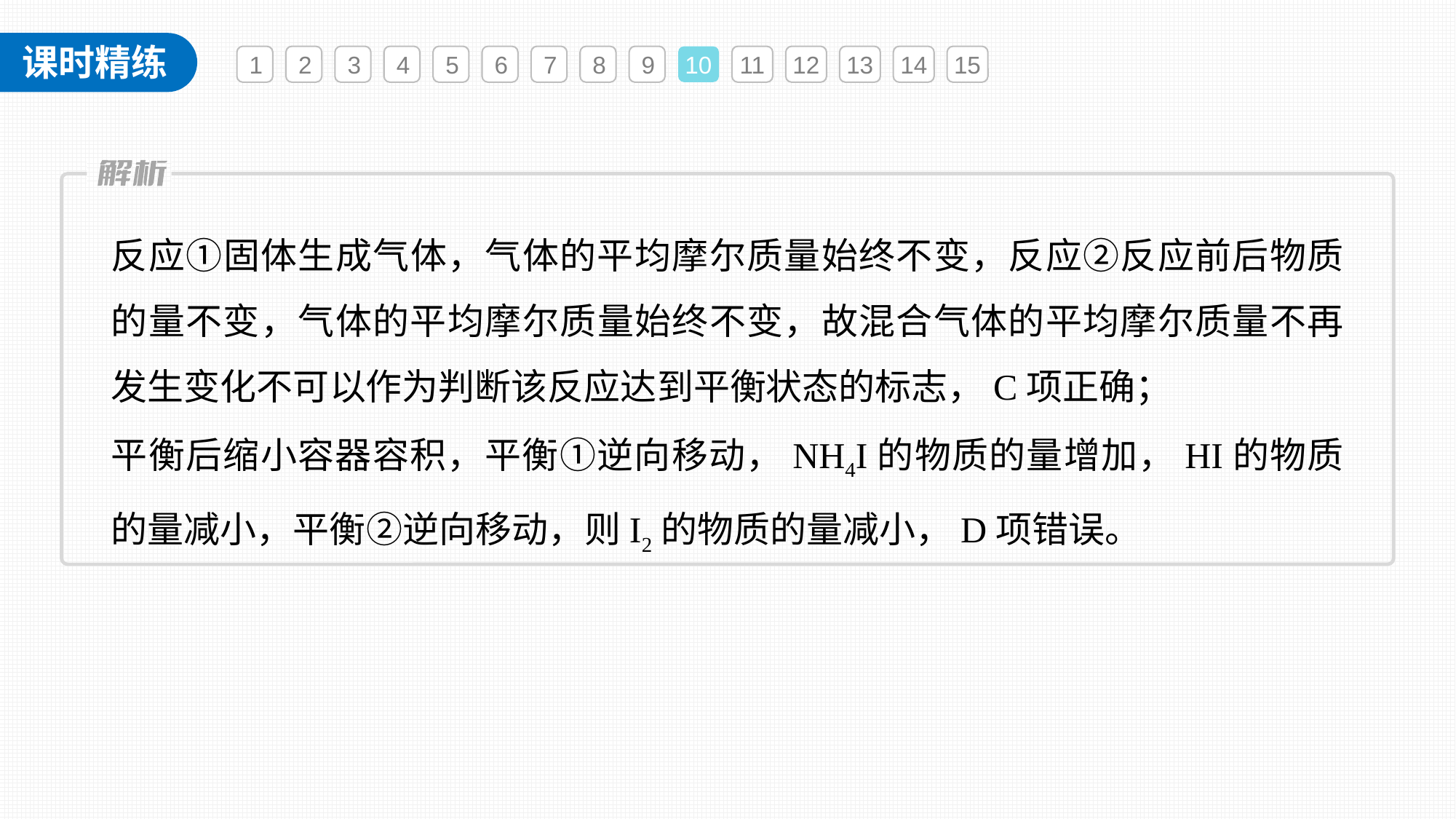

1
2
3
4
5
6
7
8
9
10
11
12
13
14
15

反应①固体生成气体，气体的平均摩尔质量始终不变，反应②反应前后物质的量不变，气体的平均摩尔质量始终不变，故混合气体的平均摩尔质量不再发生变化不可以作为判断该反应达到平衡状态的标志，C项正确；
平衡后缩小容器容积，平衡①逆向移动，NH4I的物质的量增加，HI的物质的量减小，平衡②逆向移动，则I2的物质的量减小，D项错误。